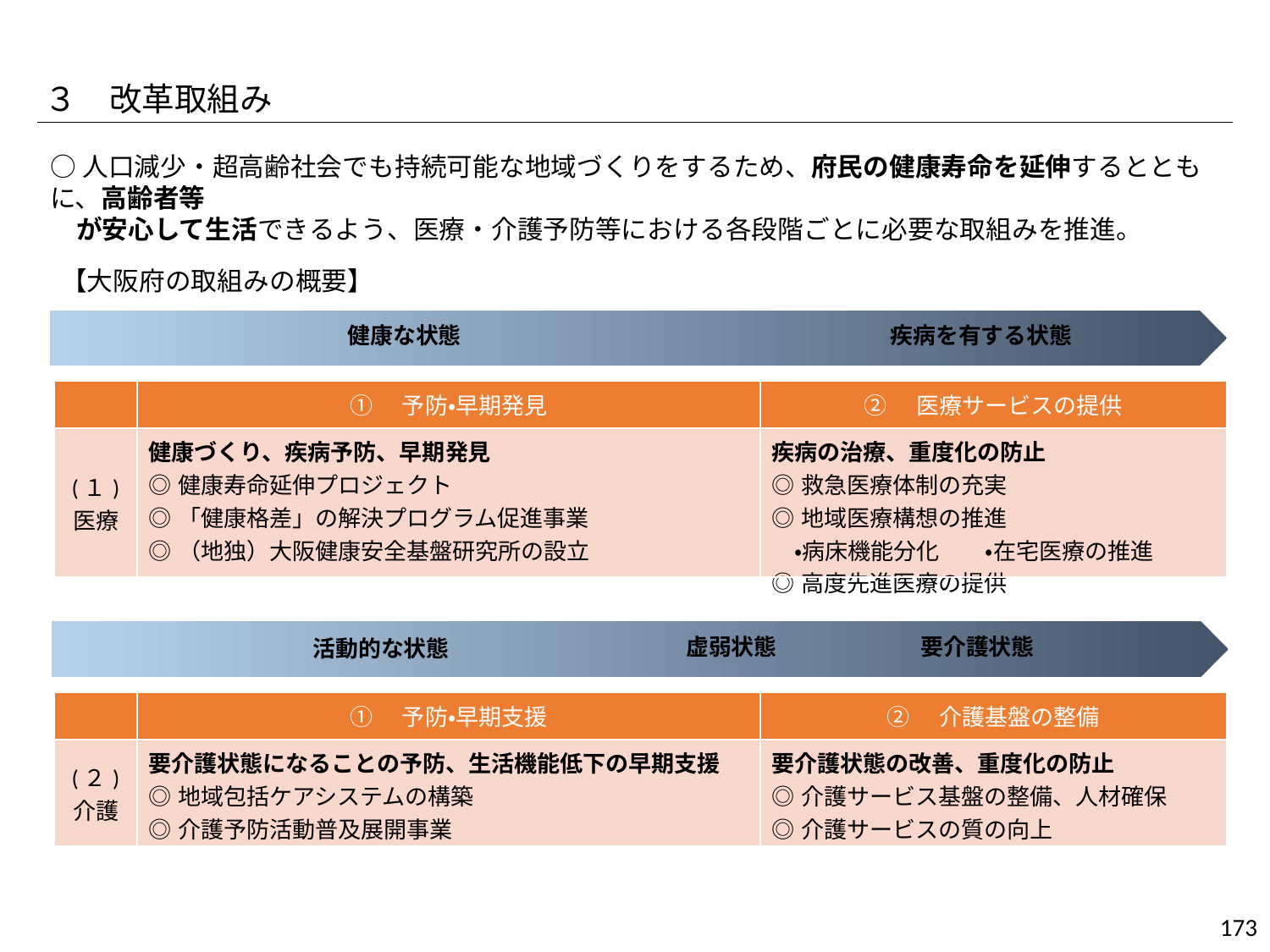

３　改革取組み
○人口減少・超高齢社会でも持続可能な地域づくりをするため、府民の健康寿命を延伸するとともに、高齢者等
　が安心して生活できるよう、医療・介護予防等における各段階ごとに必要な取組みを推進。
【大阪府の取組みの概要】

疾病を有する状態
健康な状態
|  | ①　予防・早期発見 | ②　医療サービスの提供 |
| --- | --- | --- |
| (１) 医療 | 健康づくり、疾病予防、早期発見 ◎健康寿命延伸プロジェクト ◎「健康格差」の解決プログラム促進事業 ◎（地独）大阪健康安全基盤研究所の設立 | 疾病の治療、重度化の防止 ◎救急医療体制の充実 ◎地域医療構想の推進 　・病床機能分化　　・在宅医療の推進 ◎高度先進医療の提供 |

虚弱状態
要介護状態
活動的な状態
|  | ①　予防・早期支援 | ②　介護基盤の整備 |
| --- | --- | --- |
| (２) 介護 | 要介護状態になることの予防、生活機能低下の早期支援 ◎地域包括ケアシステムの構築 ◎介護予防活動普及展開事業 | 要介護状態の改善、重度化の防止 ◎介護サービス基盤の整備、人材確保 ◎介護サービスの質の向上 |
173